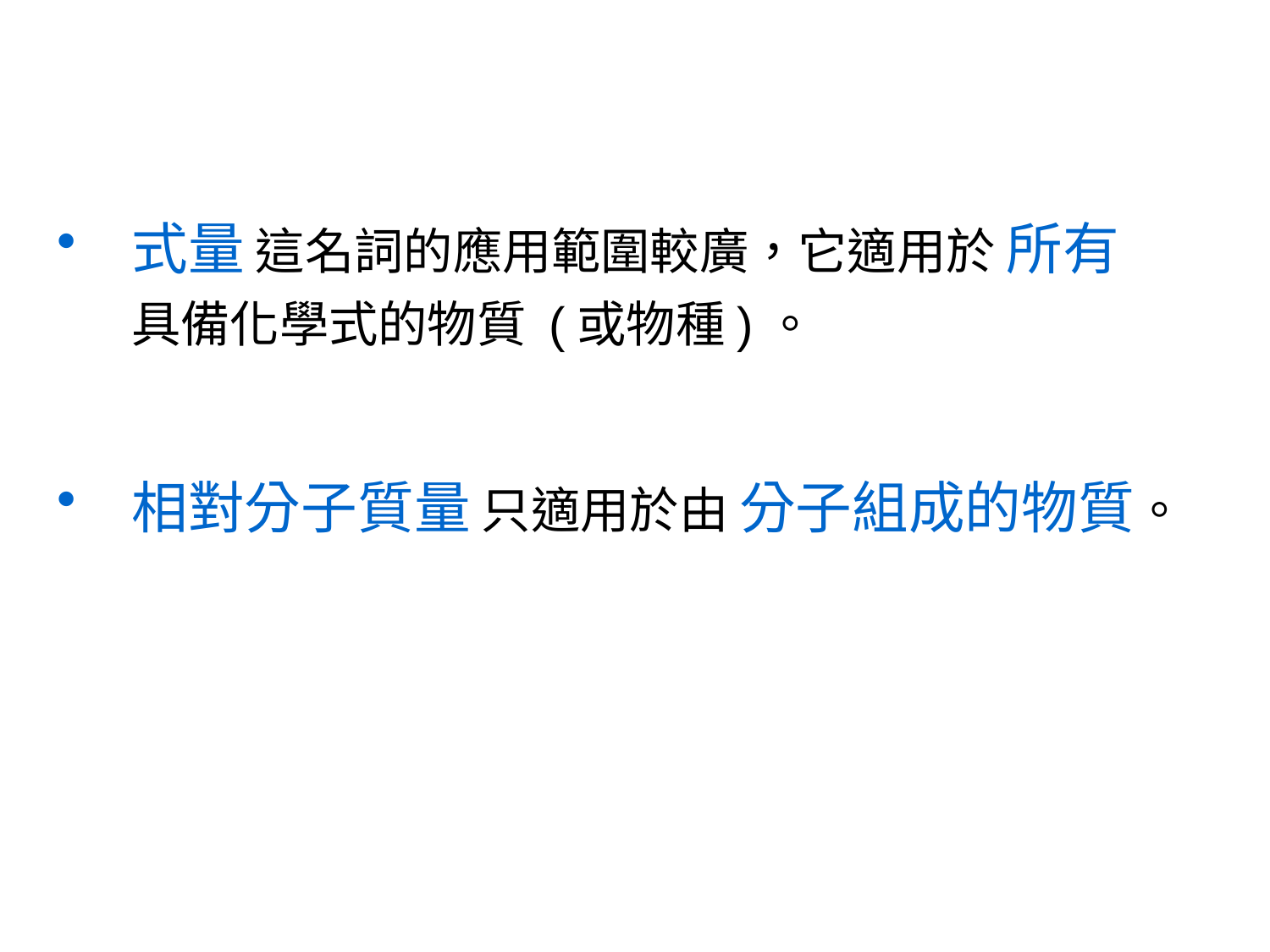

式量 這名詞的應用範圍較廣，它適用於 所有 具備化學式的物質 (或物種)。
相對分子質量 只適用於由 分子組成的物質。